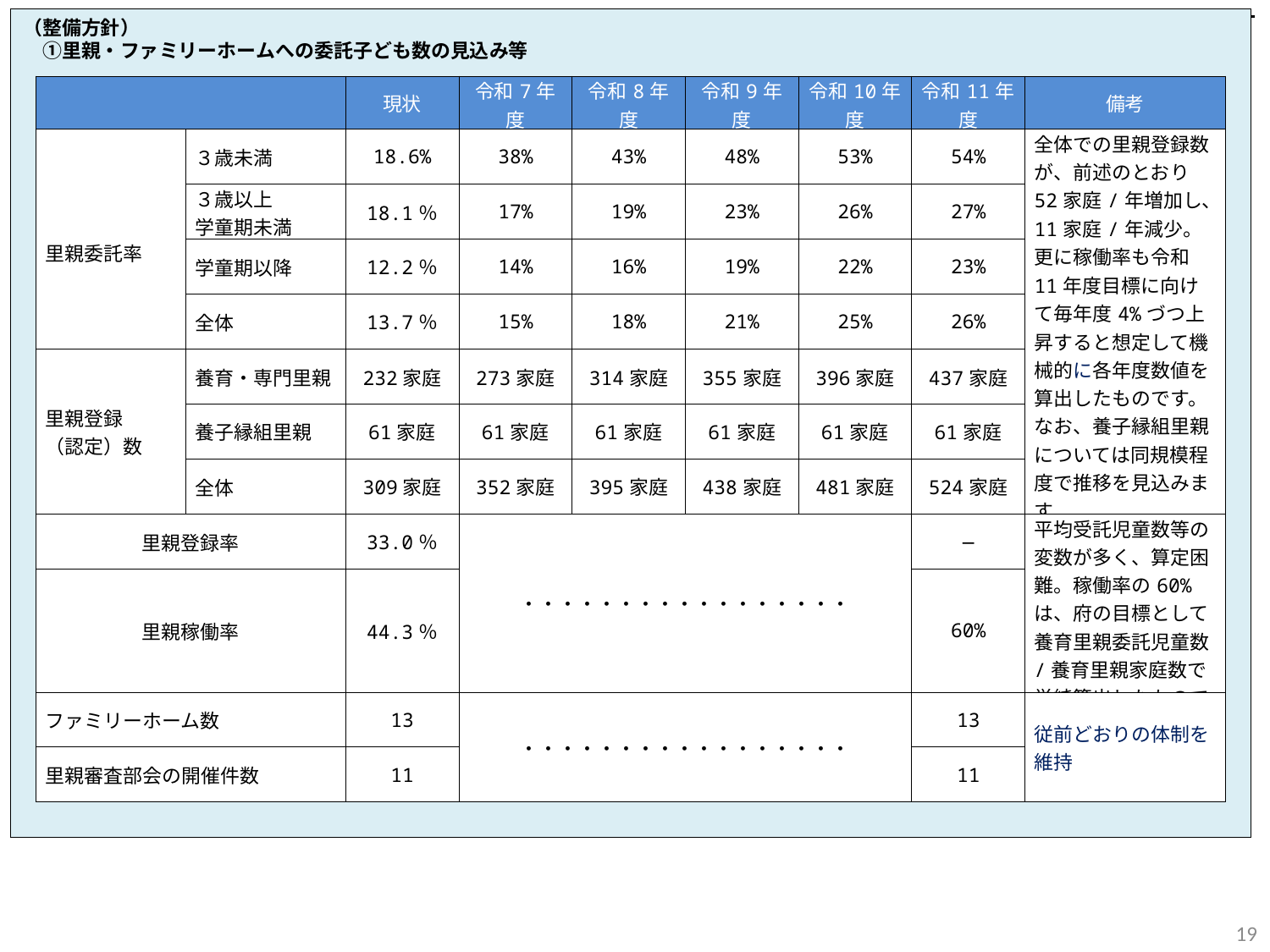

第９章　都道府県社会的養育推進計画
（整備方針）
　①里親・ファミリーホームへの委託子ども数の見込み等

|  |  | 現状 | 令和7年度 | 令和8年度 | 令和9年度 | 令和10年度 | 令和11年度 | 備考 |
| --- | --- | --- | --- | --- | --- | --- | --- | --- |
| 里親委託率 | ３歳未満 | 18.6% | 38% | 43% | 48% | 53% | 54% | 全体での里親登録数が、前述のとおり52家庭/年増加し、11家庭/年減少。更に稼働率も令和11年度目標に向けて毎年度4%づつ上昇すると想定して機械的に各年度数値を算出したものです。 なお、養子縁組里親については同規模程度で推移を見込みます |
|  | ３歳以上 学童期未満 | 18.1％ | 17% | 19% | 23% | 26% | 27% |  |
|  | 学童期以降 | 12.2％ | 14% | 16% | 19% | 22% | 23% |  |
|  | 全体 | 13.7％ | 15% | 18% | 21% | 25% | 26% |  |
| 里親登録 （認定）数 | 養育・専門里親 | 232家庭 | 273家庭 | 314家庭 | 355家庭 | 396家庭 | 437家庭 |  |
|  | 養子縁組里親 | 61家庭 | 61家庭 | 61家庭 | 61家庭 | 61家庭 | 61家庭 |  |
|  | 全体 | 309家庭 | 352家庭 | 395家庭 | 438家庭 | 481家庭 | 524家庭 |  |
| 里親登録率 |  | 33.0％ | ・・・・・・・・・・・・・・・・・ |  |  |  | ― | 平均受託児童数等の変数が多く、算定困難。稼働率の60%は、府の目標として養育里親委託児童数/養育里親家庭数で単純算出したものです。 |
| 里親稼働率 |  | 44.3％ |  |  |  |  | 60% |  |
| ファミリーホーム数 |  | 13 | ・・・・・・・・・・・・・・・・・ | 13 | 13 | 13 | 13 | 従前どおりの体制を維持 |
| 里親審査部会の開催件数 |  | 11 | 11 | 11 | 11 | 11 | 11 |  |
19